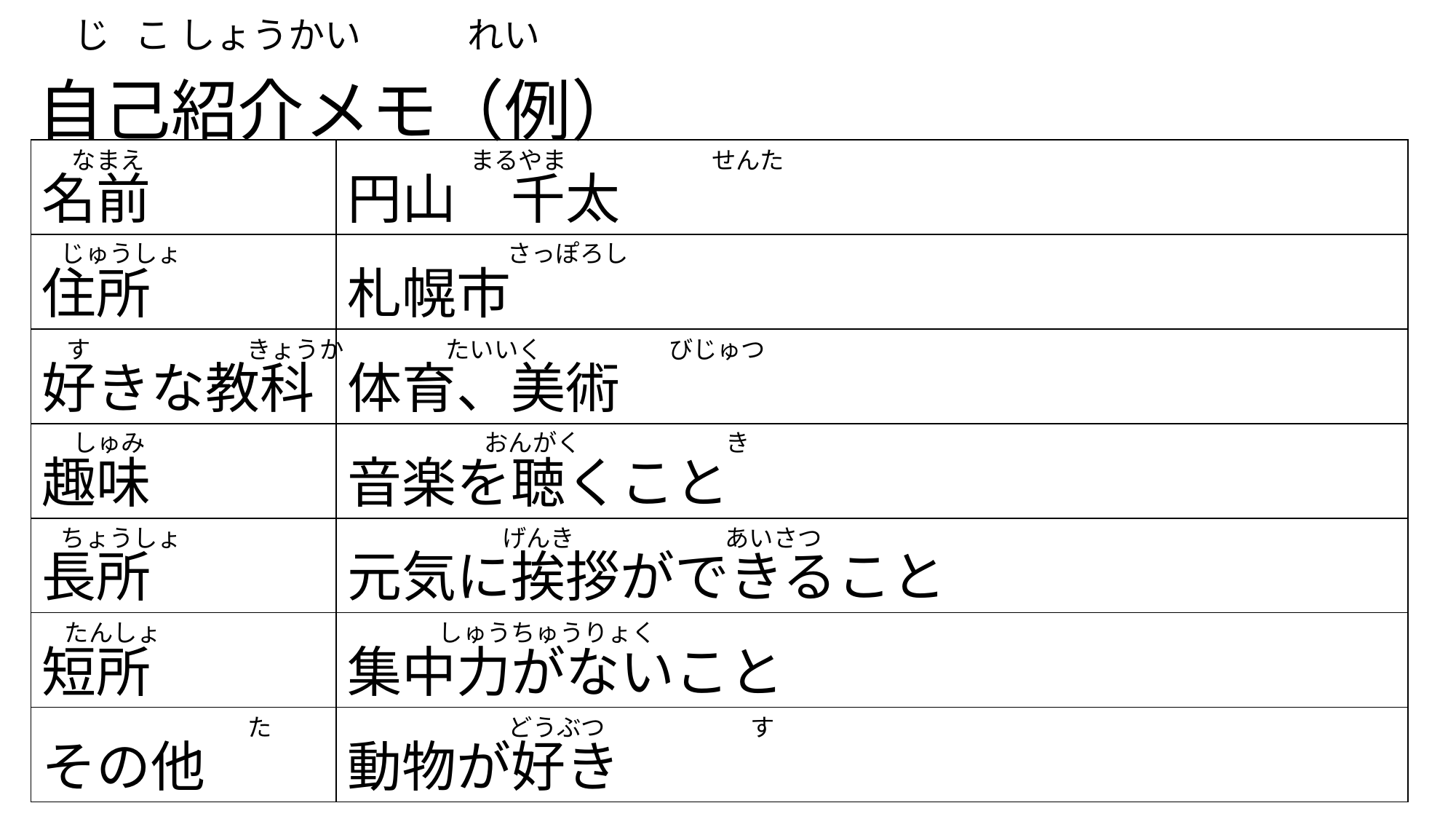

自己紹介メモ（例）
　じ   こ しょうかい             れい
　なまえ          　　　　　　　　　　　 まるやま　　　　　　せんた
| 名前 | 円山　千太 |
| --- | --- |
| 住所 | 札幌市 |
| 好きな教科 | 体育、美術 |
| 趣味 | 音楽を聴くこと |
| 長所 | 元気に挨拶ができること |
| 短所 | 集中力がないこと |
| その他 | 動物が好き |
　じゅうしょ          　　　　　　　　　　　 さっぽろし
　 す          　　　　 きょうか　　　　 たいいく　　　　　 びじゅつ
　しゅみ       　　　　　　　　　　　 　 おんがく　　　　　　き
　ちょうしょ          　　　　　　　　　　　げんき　　　　　　 あいさつ
　 たんしょ          　　　　 　　　　　しゅうちゅうりょく
　　　　　　　　 た       　　　　　　　　 どうぶつ　　　　　　す